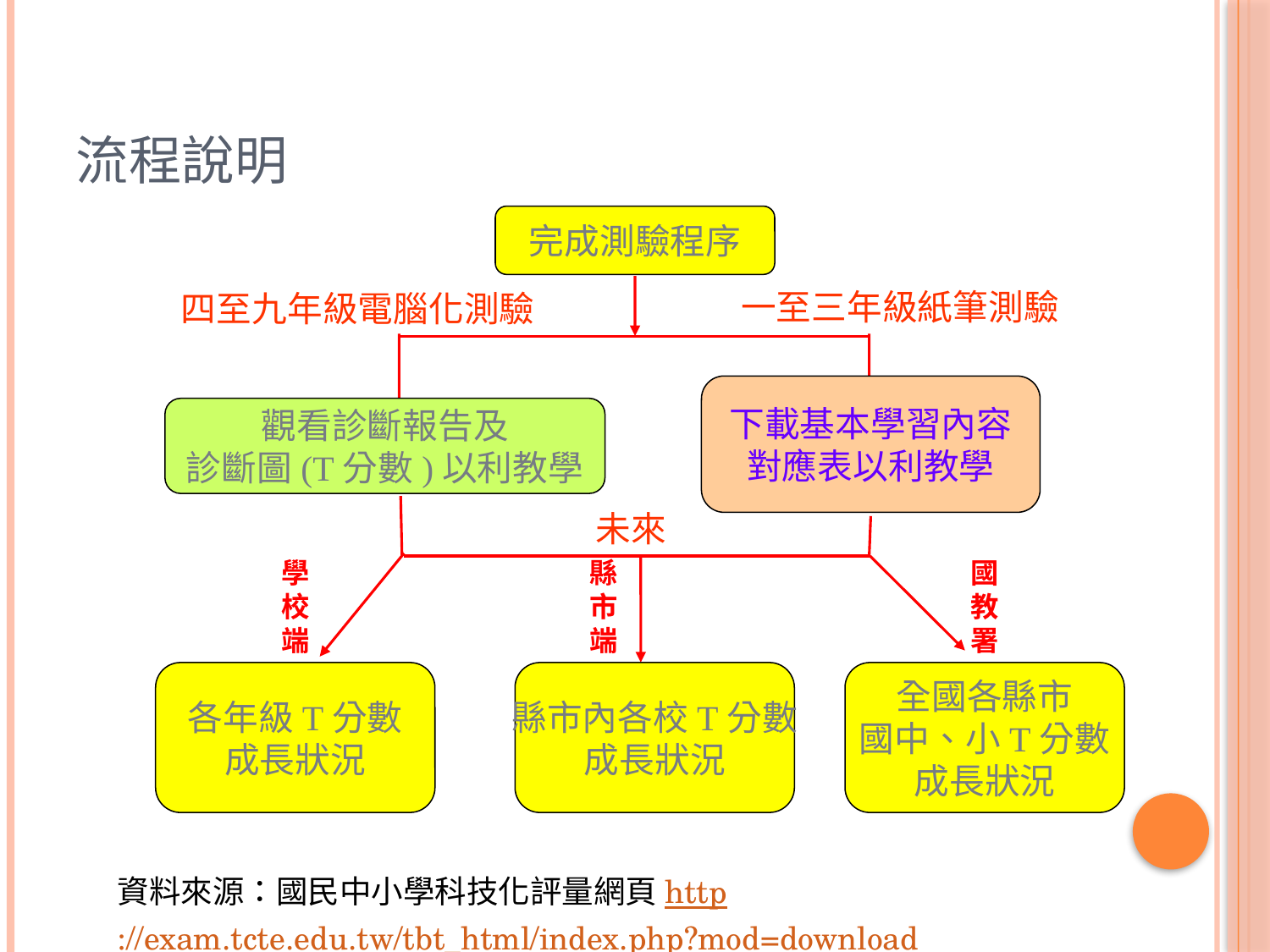

# 流程說明
完成測驗程序

一至三年級紙筆測驗
四至九年級電腦化測驗

下載基本學習內容
對應表以利教學
觀看診斷報告及
診斷圖(T分數)以利教學

未來

學
校
端
縣
市
端
國
教
署

各年級T分數
成長狀況
縣市內各校T分數
成長狀況
全國各縣市
國中、小T分數
成長狀況
資料來源：國民中小學科技化評量網頁http://exam.tcte.edu.tw/tbt_html/index.php?mod=download